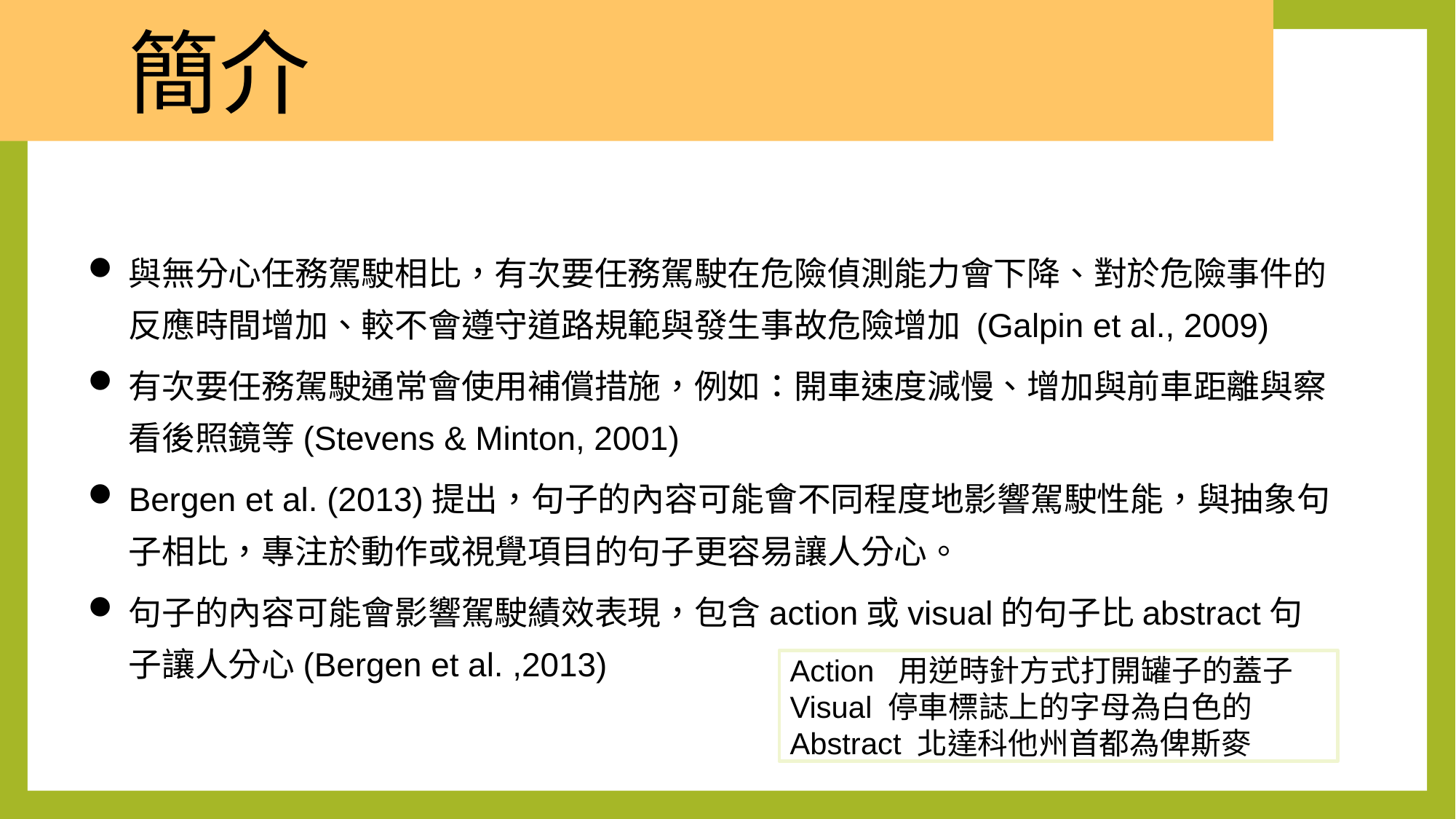

簡介
與無分心任務駕駛相比，有次要任務駕駛在危險偵測能力會下降、對於危險事件的反應時間增加、較不會遵守道路規範與發生事故危險增加 (Galpin et al., 2009)
有次要任務駕駛通常會使用補償措施，例如：開車速度減慢、增加與前車距離與察看後照鏡等(Stevens & Minton, 2001)
Bergen et al. (2013)提出，句子的內容可能會不同程度地影響駕駛性能，與抽象句子相比，專注於動作或視覺項目的句子更容易讓人分心。
句子的內容可能會影響駕駛績效表現，包含action或visual的句子比abstract句子讓人分心(Bergen et al. ,2013)
Action  用逆時針方式打開罐子的蓋子
Visual 停車標誌上的字母為白色的
Abstract 北達科他州首都為俾斯麥